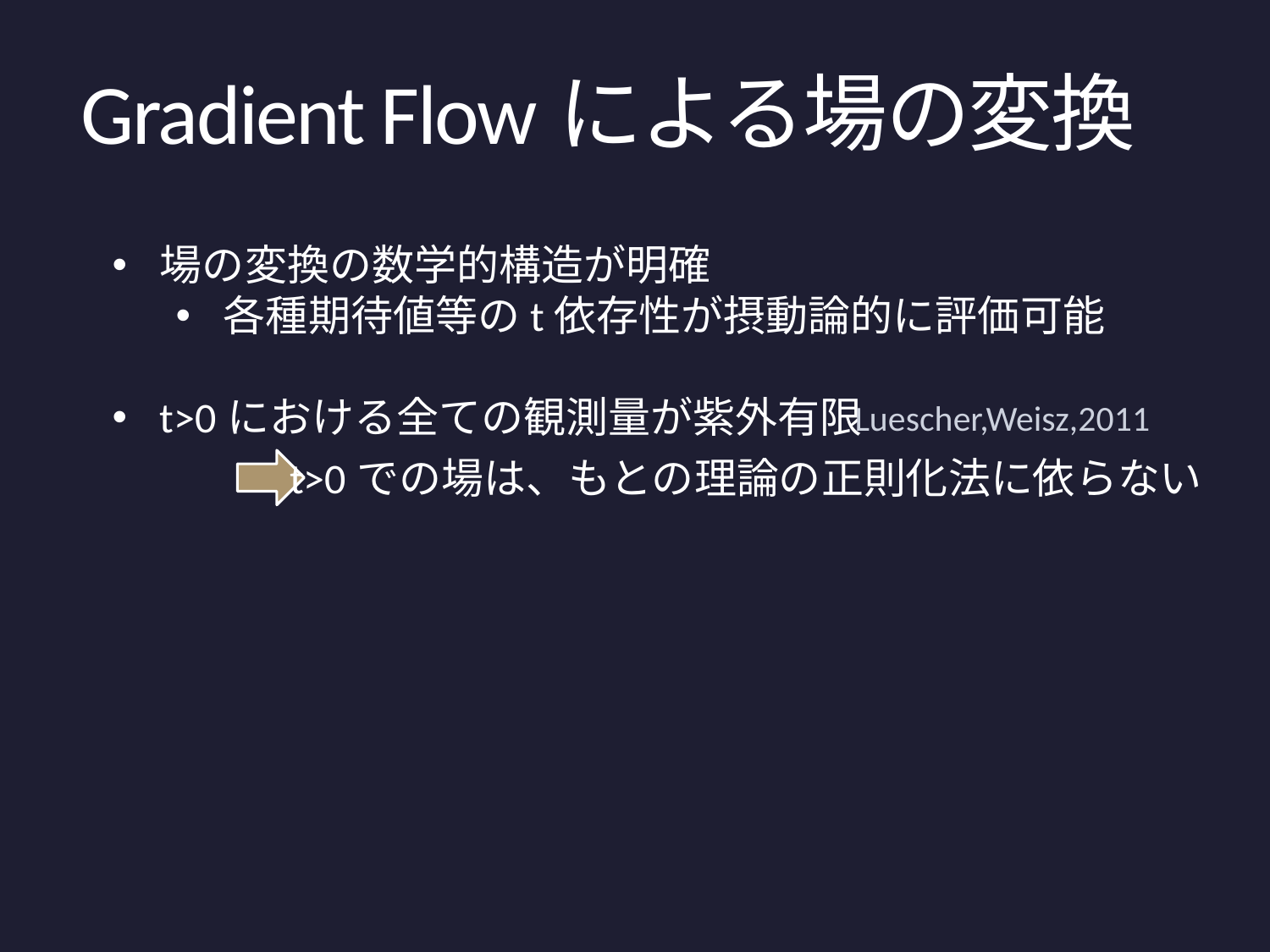

# Gradient Flowによる場の変換
場の変換の数学的構造が明確
各種期待値等のt依存性が摂動論的に評価可能

t>0における全ての観測量が紫外有限
Luescher,Weisz,2011
t>0での場は、もとの理論の正則化法に依らない